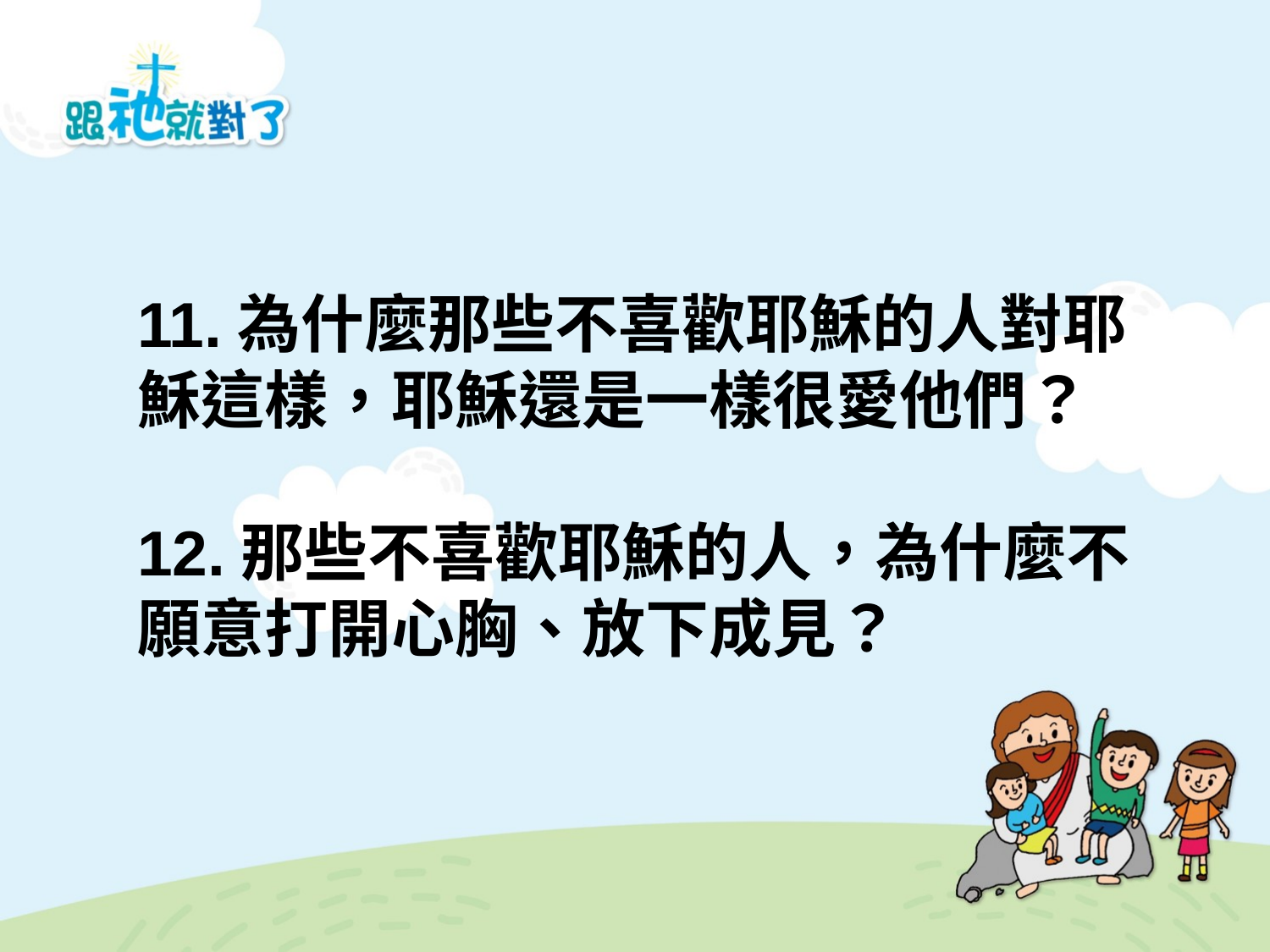

11.為什麼那些不喜歡耶穌的人對耶穌這樣，耶穌還是一樣很愛他們？

12.那些不喜歡耶穌的人，為什麼不願意打開心胸、放下成見？